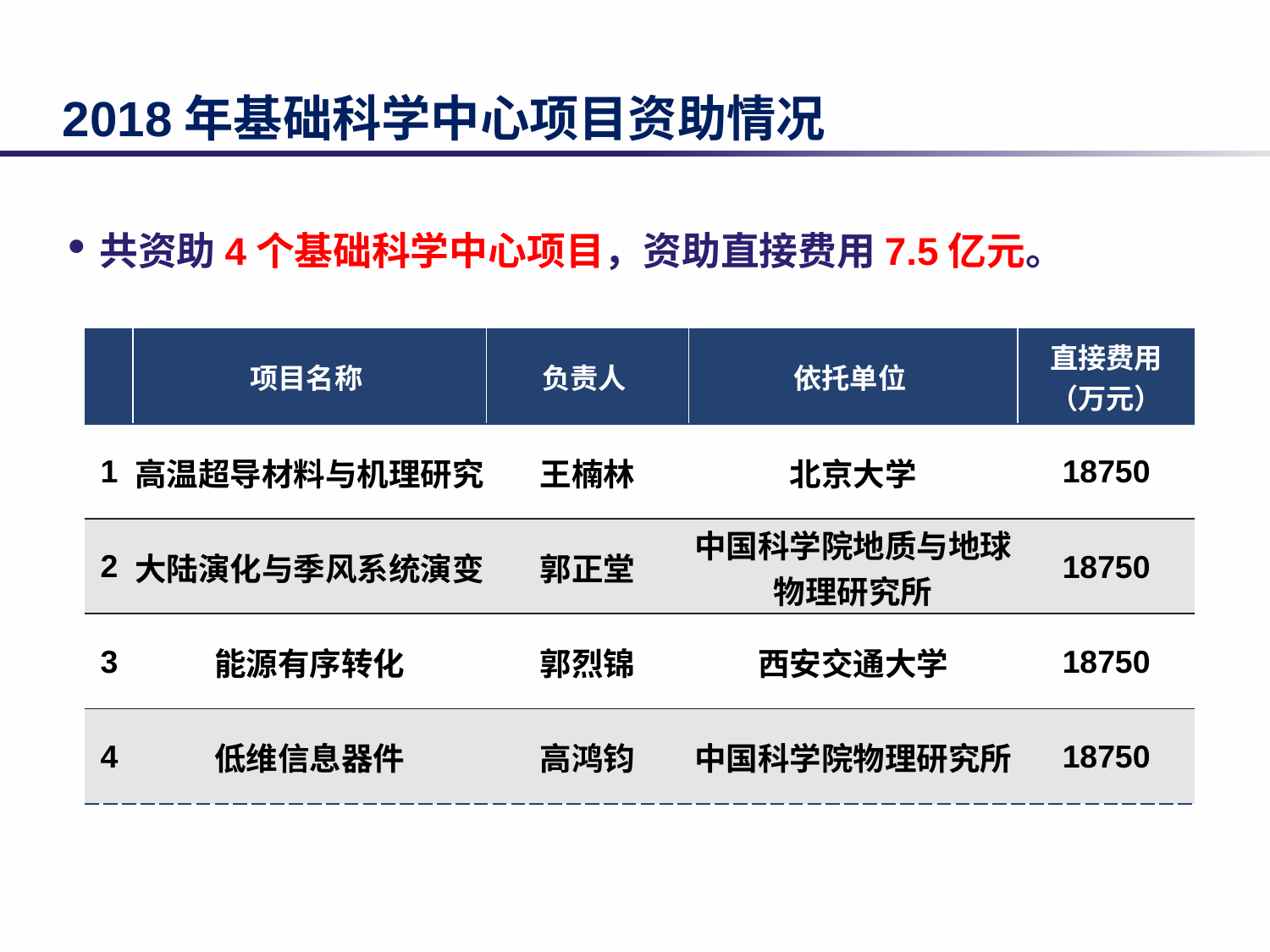

# 2018年基础科学中心项目资助情况
共资助4个基础科学中心项目，资助直接费用7.5亿元。

|  | 项目名称 | 负责人 | 依托单位 | 直接费用 （万元） |
| --- | --- | --- | --- | --- |
| 1 | 高温超导材料与机理研究 | 王楠林 | 北京大学 | 18750 |
| 2 | 大陆演化与季风系统演变 | 郭正堂 | 中国科学院地质与地球物理研究所 | 18750 |
| 3 | 能源有序转化 | 郭烈锦 | 西安交通大学 | 18750 |
| 4 | 低维信息器件 | 高鸿钧 | 中国科学院物理研究所 | 18750 |